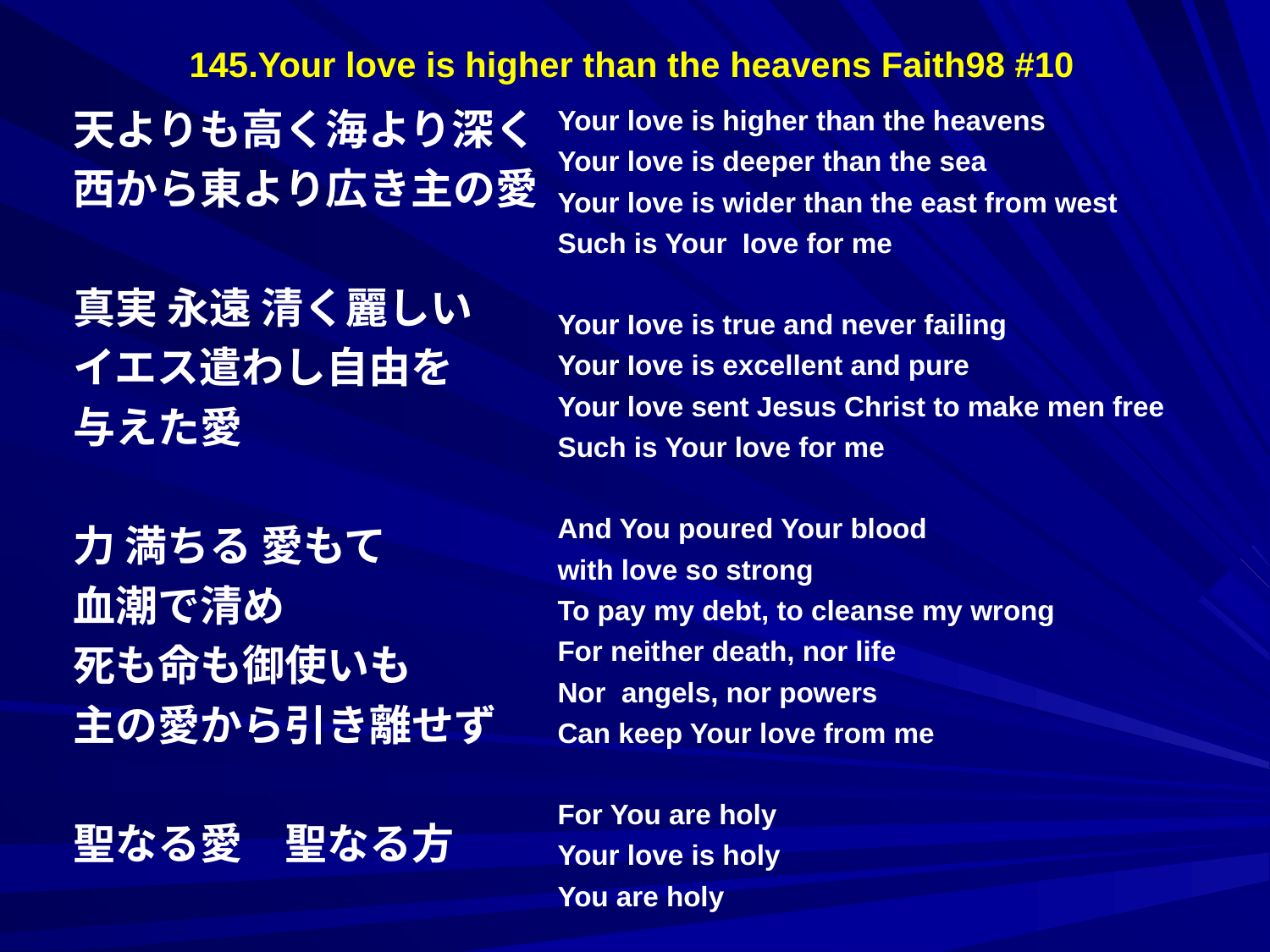

145.Your love is higher than the heavens Faith98 #10
天よりも高く海より深く
西から東より広き主の愛

真実 永遠 清く麗しい
イエス遣わし自由を
与えた愛

力 満ちる 愛もて
血潮で清め
死も命も御使いも
主の愛から引き離せず

聖なる愛　聖なる方
Your love is higher than the heavens
Your love is deeper than the sea
Your love is wider than the east from west
Such is Your  Iove for me

Your Iove is true and never failing
Your Iove is excellent and pure
Your love sent Jesus Christ to make men free
Such is Your love for me

And You poured Your blood
with love so strong
To pay my debt, to cleanse my wrong
For neither death, nor life
Nor  angels, nor powers
Can keep Your love from me

For You are holy
Your love is holy
You are holy